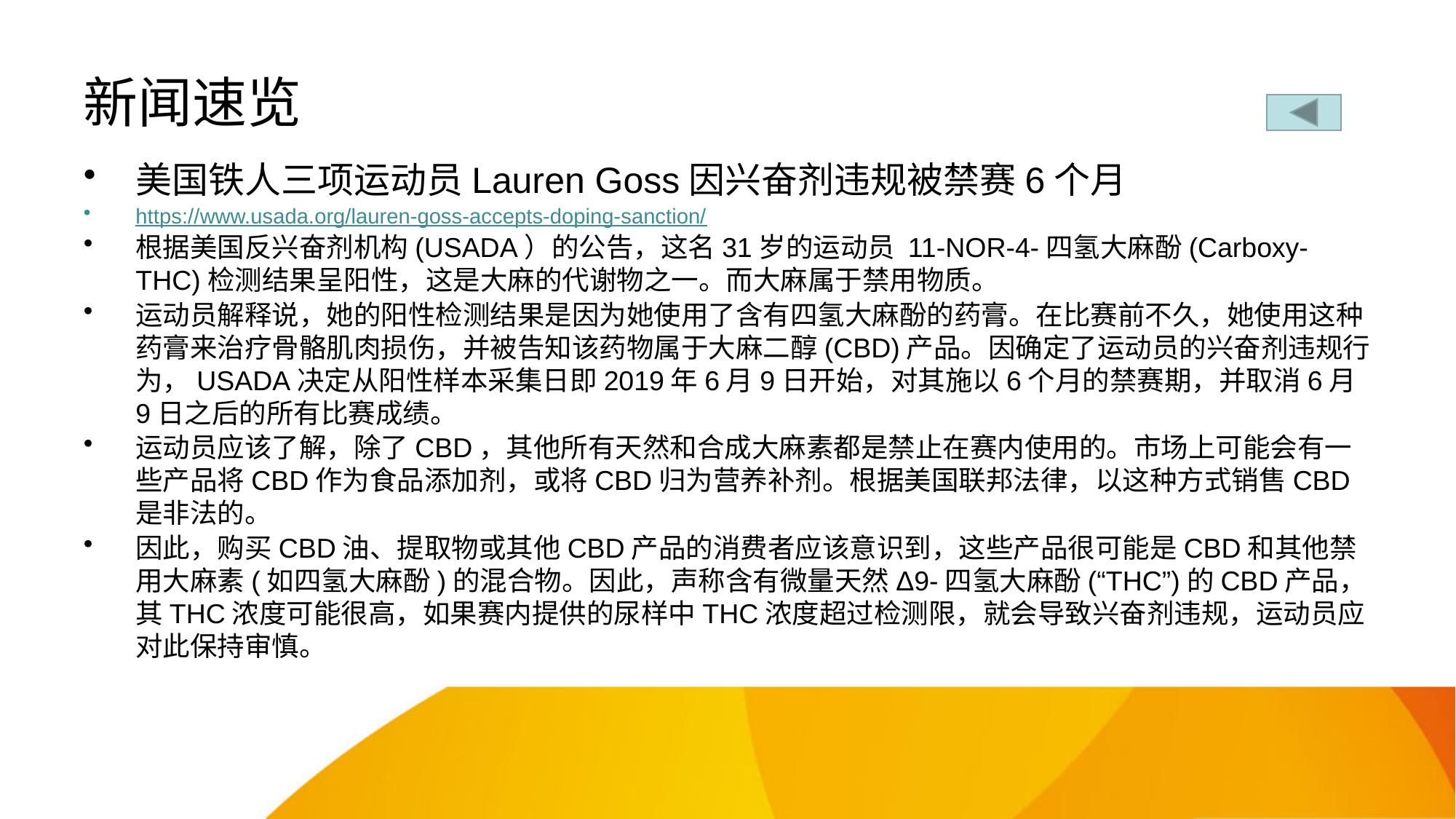

# 新闻速览

美国铁人三项运动员Lauren Goss因兴奋剂违规被禁赛6个月
https://www.usada.org/lauren-goss-accepts-doping-sanction/
根据美国反兴奋剂机构(USADA）的公告，这名31岁的运动员 11-NOR-4-四氢大麻酚(Carboxy-THC)检测结果呈阳性，这是大麻的代谢物之一。而大麻属于禁用物质。
运动员解释说，她的阳性检测结果是因为她使用了含有四氢大麻酚的药膏。在比赛前不久，她使用这种药膏来治疗骨骼肌肉损伤，并被告知该药物属于大麻二醇(CBD)产品。因确定了运动员的兴奋剂违规行为，USADA决定从阳性样本采集日即2019年6月9日开始，对其施以6个月的禁赛期，并取消6月9日之后的所有比赛成绩。
运动员应该了解，除了CBD，其他所有天然和合成大麻素都是禁止在赛内使用的。市场上可能会有一些产品将CBD作为食品添加剂，或将CBD归为营养补剂。根据美国联邦法律，以这种方式销售CBD是非法的。
因此，购买CBD油、提取物或其他CBD产品的消费者应该意识到，这些产品很可能是CBD和其他禁用大麻素(如四氢大麻酚)的混合物。因此，声称含有微量天然Δ9-四氢大麻酚(“THC”)的CBD产品，其THC浓度可能很高，如果赛内提供的尿样中THC浓度超过检测限，就会导致兴奋剂违规，运动员应对此保持审慎。